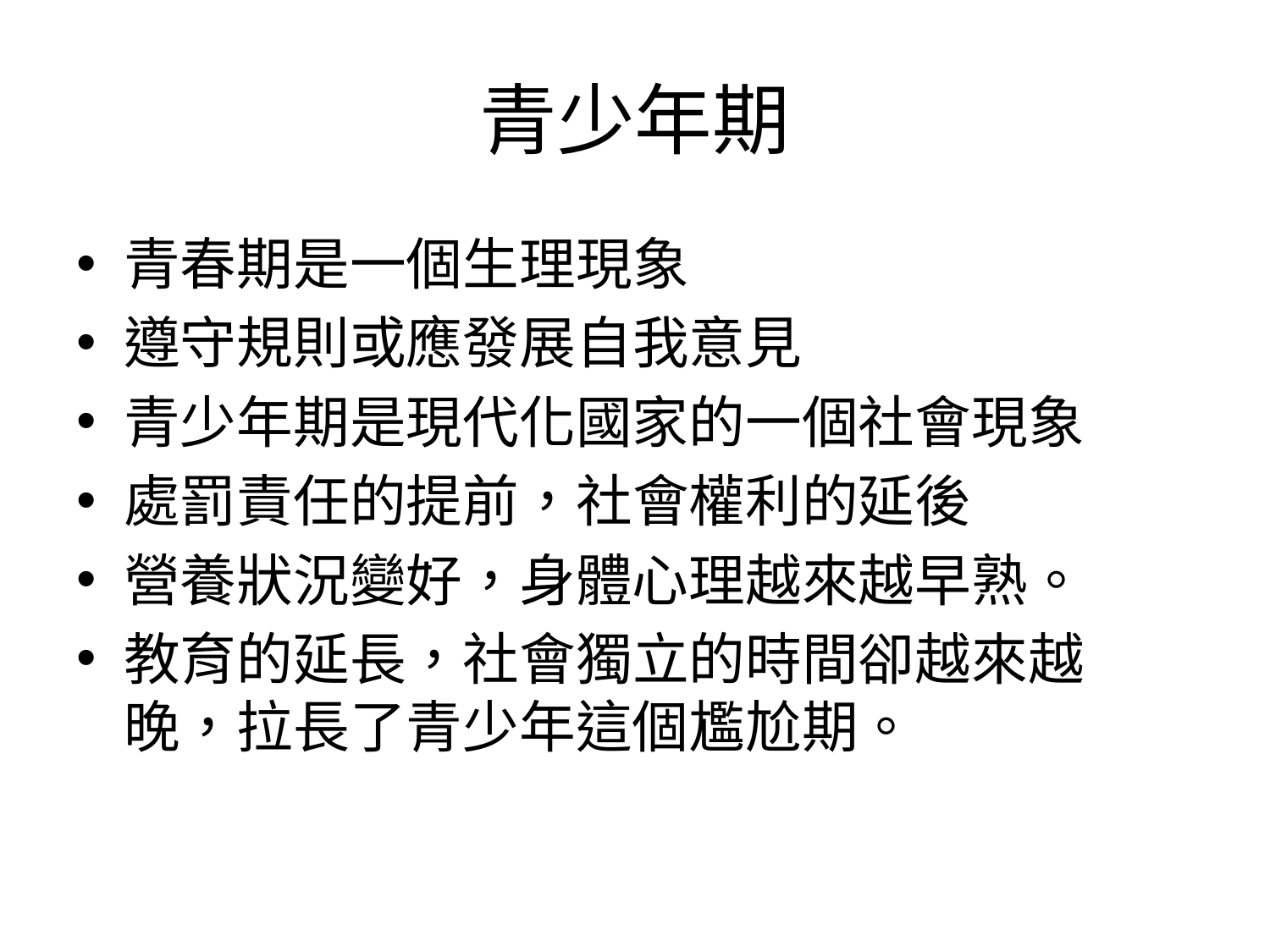

# 青少年期
青春期是一個生理現象
遵守規則或應發展自我意見
青少年期是現代化國家的一個社會現象
處罰責任的提前，社會權利的延後
營養狀況變好，身體心理越來越早熟。
教育的延長，社會獨立的時間卻越來越晚，拉長了青少年這個尷尬期。